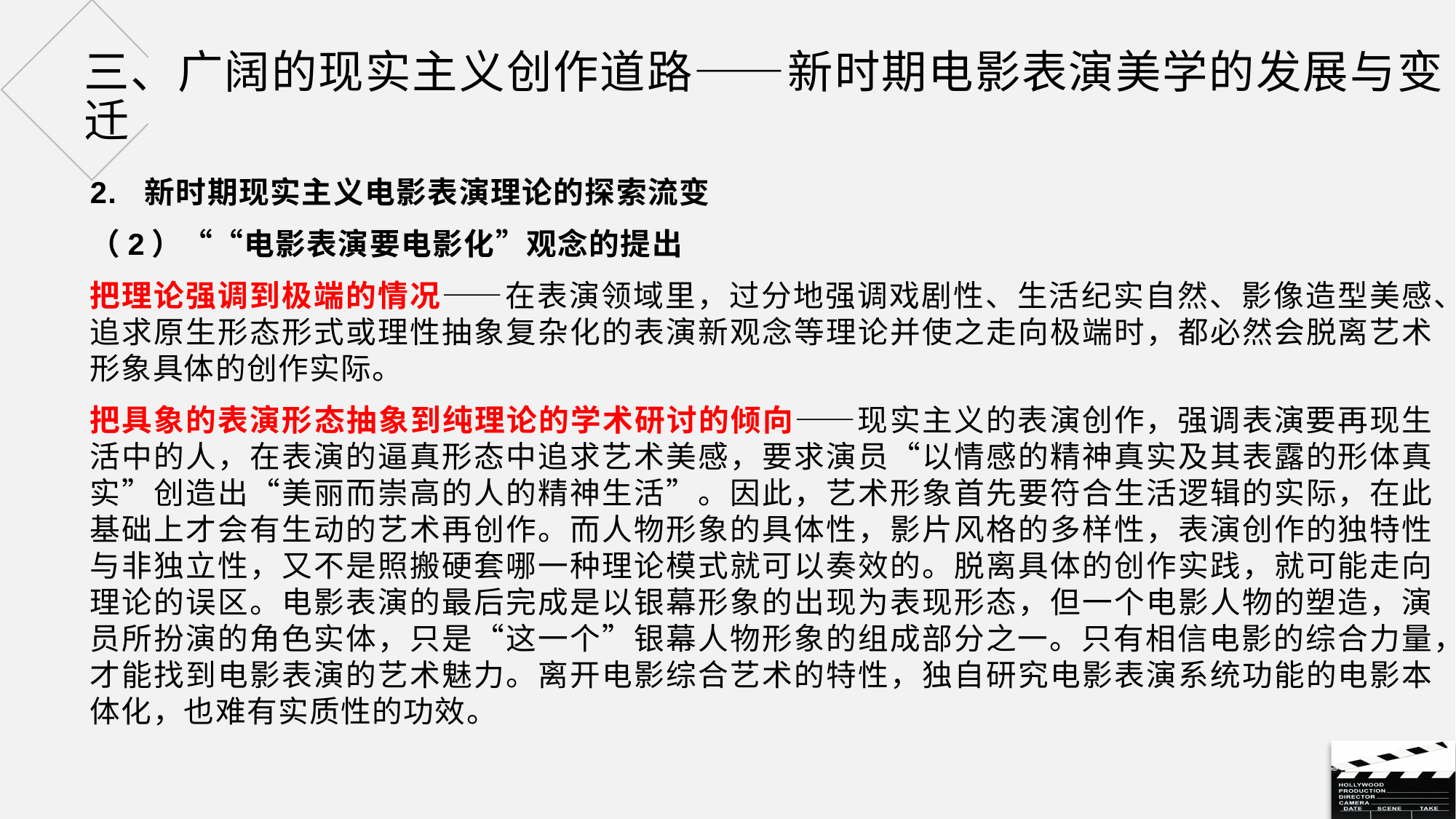

# 三、广阔的现实主义创作道路——新时期电影表演美学的发展与变迁
新时期现实主义电影表演理论的探索流变
（2）““电影表演要电影化”观念的提出
把理论强调到极端的情况——在表演领域里，过分地强调戏剧性、生活纪实自然、影像造型美感、追求原生形态形式或理性抽象复杂化的表演新观念等理论并使之走向极端时，都必然会脱离艺术形象具体的创作实际。
把具象的表演形态抽象到纯理论的学术研讨的倾向——现实主义的表演创作，强调表演要再现生活中的人，在表演的逼真形态中追求艺术美感，要求演员“以情感的精神真实及其表露的形体真实”创造出“美丽而崇高的人的精神生活”。因此，艺术形象首先要符合生活逻辑的实际，在此基础上才会有生动的艺术再创作。而人物形象的具体性，影片风格的多样性，表演创作的独特性与非独立性，又不是照搬硬套哪一种理论模式就可以奏效的。脱离具体的创作实践，就可能走向理论的误区。电影表演的最后完成是以银幕形象的出现为表现形态，但一个电影人物的塑造，演员所扮演的角色实体，只是“这一个”银幕人物形象的组成部分之一。只有相信电影的综合力量，才能找到电影表演的艺术魅力。离开电影综合艺术的特性，独自研究电影表演系统功能的电影本体化，也难有实质性的功效。